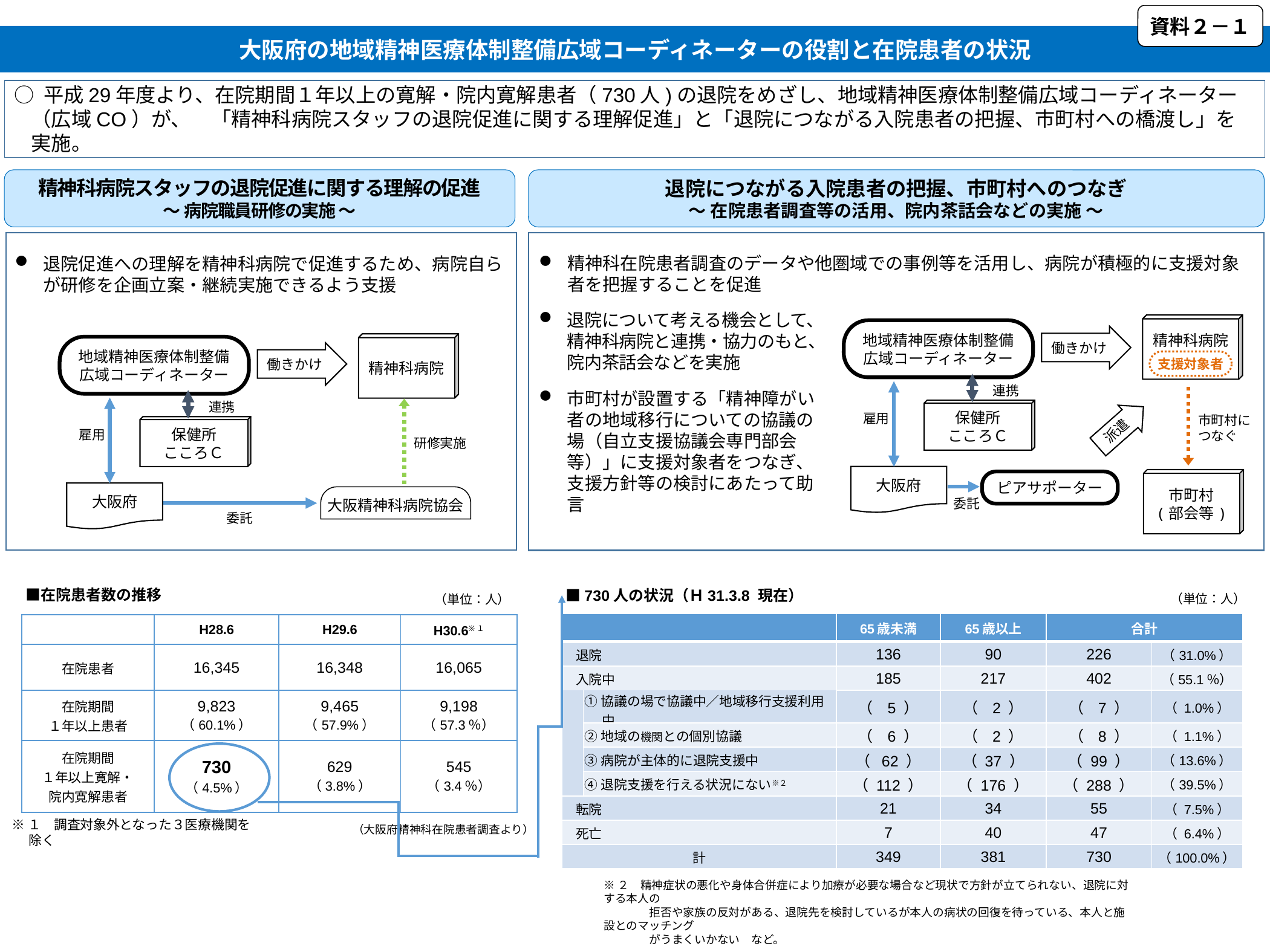

資料２－１
大阪府の地域精神医療体制整備広域コーディネーターの役割と在院患者の状況

○ 平成29年度より、在院期間１年以上の寛解・院内寛解患者（730人)の退院をめざし、地域精神医療体制整備広域コーディネーター（広域CO）が、　「精神科病院スタッフの退院促進に関する理解促進」と「退院につながる入院患者の把握、市町村への橋渡し」を実施。
精神科病院スタッフの退院促進に関する理解の促進
～ 病院職員研修の実施 ～
退院につながる入院患者の把握、市町村へのつなぎ
～ 在院患者調査等の活用、院内茶話会などの実施 ～

精神科在院患者調査のデータや他圏域での事例等を活用し、病院が積極的に支援対象者を把握することを促進
退院促進への理解を精神科病院で促進するため、病院自らが研修を企画立案・継続実施できるよう支援
退院について考える機会として、精神科病院と連携・協力のもと、院内茶話会などを実施
市町村が設置する「精神障がい者の地域移行についての協議の場（自立支援協議会専門部会等）」に支援対象者をつなぎ、支援方針等の検討にあたって助言
精神科病院

地域精神医療体制整備
広域コーディネーター
働きかけ
支援対象者
連携
保健所
こころＣ
雇用
市町村につなぐ
派遣
大阪府
市町村
(部会等)
ピアサポーター
委託
精神科病院
地域精神医療体制整備
広域コーディネーター
働きかけ
連携
保健所
こころＣ
雇用
研修実施
大阪府
大阪精神科病院協会
委託
　■在院患者数の推移
　■730人の状況（Ｈ31.3.8 現在）
　（単位：人）
　（単位：人）
|  |  | 65歳未満 | 65歳以上 | 合計 |  |
| --- | --- | --- | --- | --- | --- |
| 退院 |  | 136 | 90 | 226 | （31.0%） |
| 入院中 |  | 185 | 217 | 402 | （55.1％） |
|  | ①協議の場で協議中／地域移行支援利用中 | （ 5 ） | （ 2 ） | （ 7 ） | （ 1.0%） |
|  | ②地域の機関との個別協議 | （ 6 ） | （ 2 ） | （ 8 ） | （ 1.1%） |
|  | ③病院が主体的に退院支援中 | （ 62 ） | （ 37 ） | （ 99 ） | （13.6%） |
|  | ④退院支援を行える状況にない※２ | （ 112 ） | （ 176 ） | （ 288 ） | （39.5%） |
| 転院 |  | 21 | 34 | 55 | （ 7.5%） |
| 死亡 |  | 7 | 40 | 47 | （ 6.4%） |
| 計 |  | 349 | 381 | 730 | （100.0%） |
|  | H28.6 | H29.6 | H30.6※１ |
| --- | --- | --- | --- |
| 在院患者 | 16,345 | 16,348 | 16,065 |
| 在院期間 １年以上患者 | 9,823 （60.1%） | 9,465 （57.9%） | 9,198 （57.3％） |
| 在院期間 １年以上寛解・ 院内寛解患者 | 730 （4.5%） | 629 （3.8%） | 545 （3.4％） |

※１　調査対象外となった３医療機関を除く
　（大阪府精神科在院患者調査より）
※２　精神症状の悪化や身体合併症により加療が必要な場合など現状で方針が立てられない、退院に対する本人の
　　　　拒否や家族の反対がある、退院先を検討しているが本人の病状の回復を待っている、本人と施設とのマッチング
　　　　がうまくいかない　など。